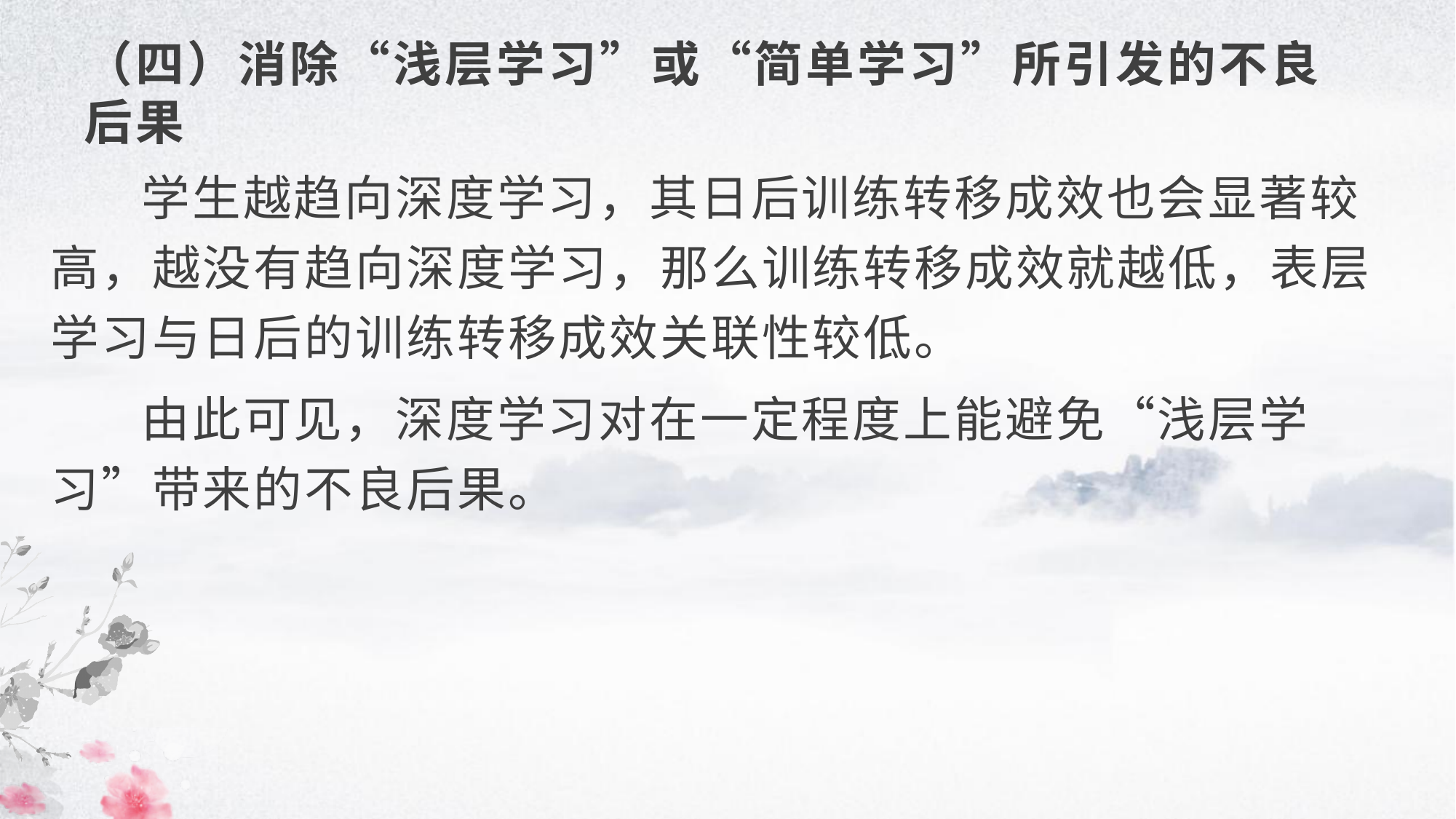

# （四）消除“浅层学习”或“简单学习”所引发的不良后果
      学生越趋向深度学习，其日后训练转移成效也会显著较高，越没有趋向深度学习，那么训练转移成效就越低，表层学习与日后的训练转移成效关联性较低。
      由此可见，深度学习对在一定程度上能避免“浅层学习”带来的不良后果。